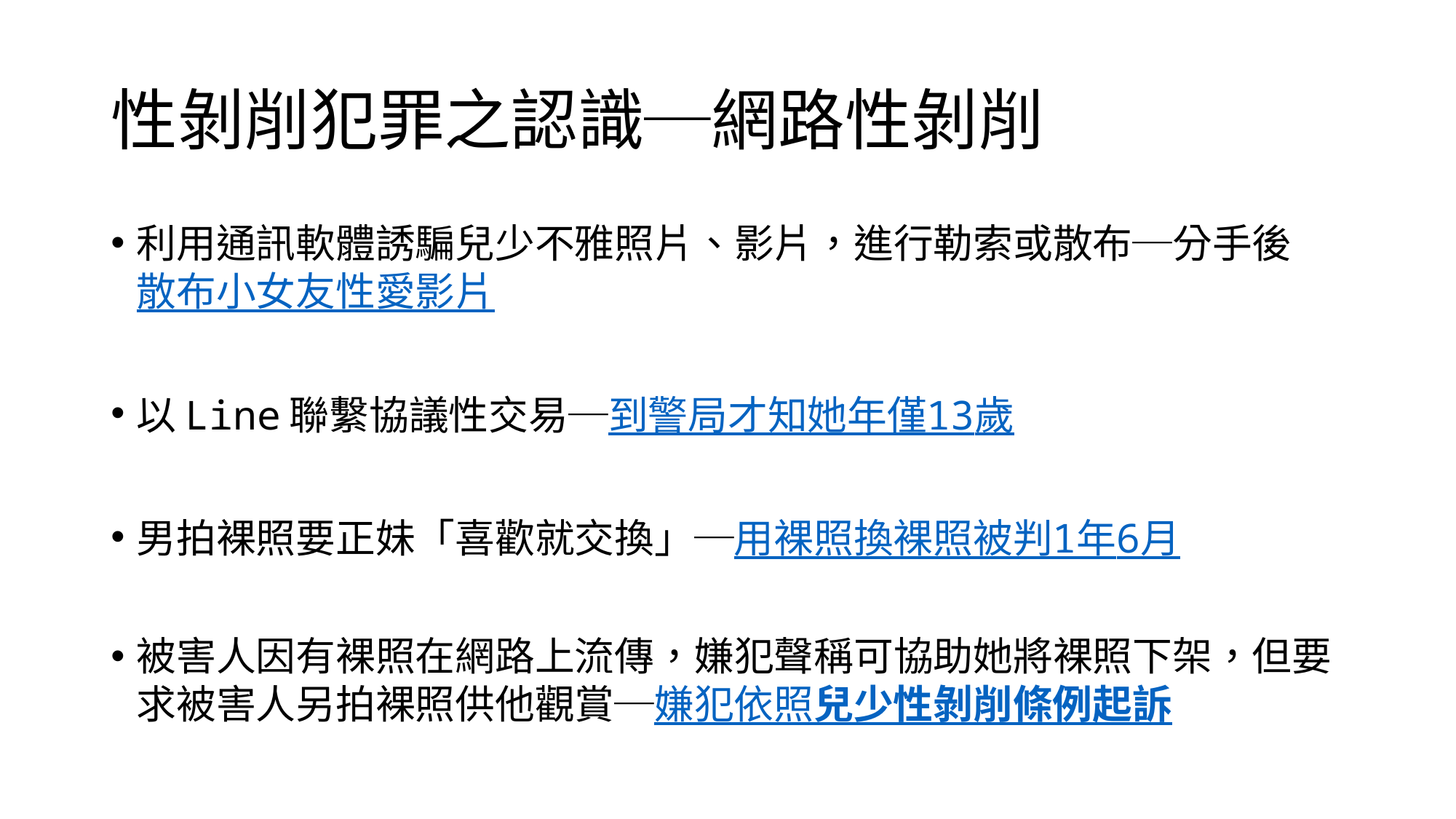

# 性剝削犯罪之認識─網路性剝削
利用通訊軟體誘騙兒少不雅照片、影片，進行勒索或散布─分手後散布小女友性愛影片

以Line聯繫協議性交易─到警局才知她年僅13歲

男拍裸照要正妹「喜歡就交換」─用裸照換裸照被判1年6月

被害人因有裸照在網路上流傳，嫌犯聲稱可協助她將裸照下架，但要求被害人另拍裸照供他觀賞─嫌犯依照兒少性剝削條例起訴